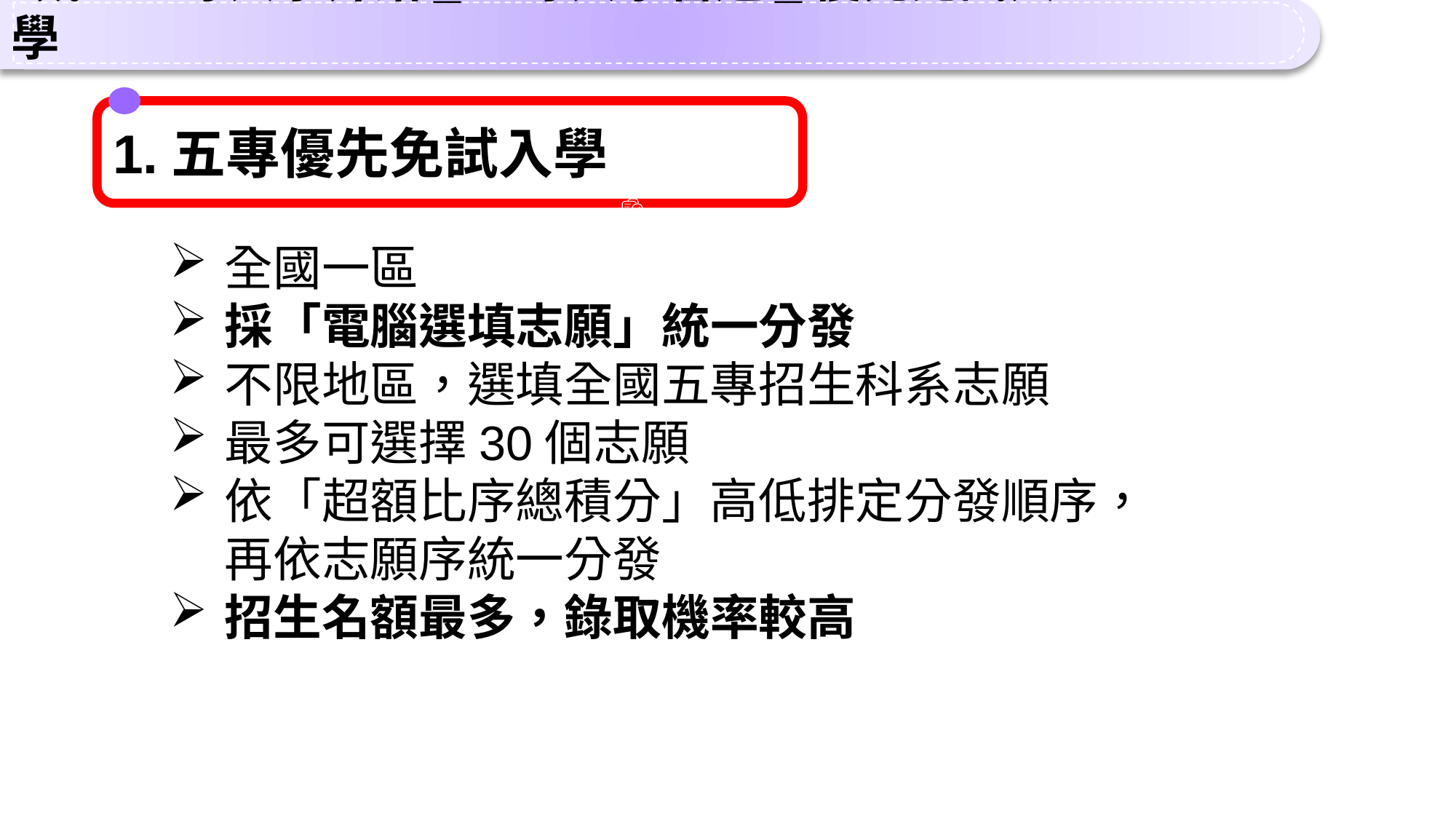

貳、五專入學介紹_五專入學管道_優先免試入學

1.五專優先免試入學

全國一區
採「電腦選填志願」統一分發
不限地區，選填全國五專招生科系志願
最多可選擇30個志願
依「超額比序總積分」高低排定分發順序，再依志願序統一分發
招生名額最多，錄取機率較高